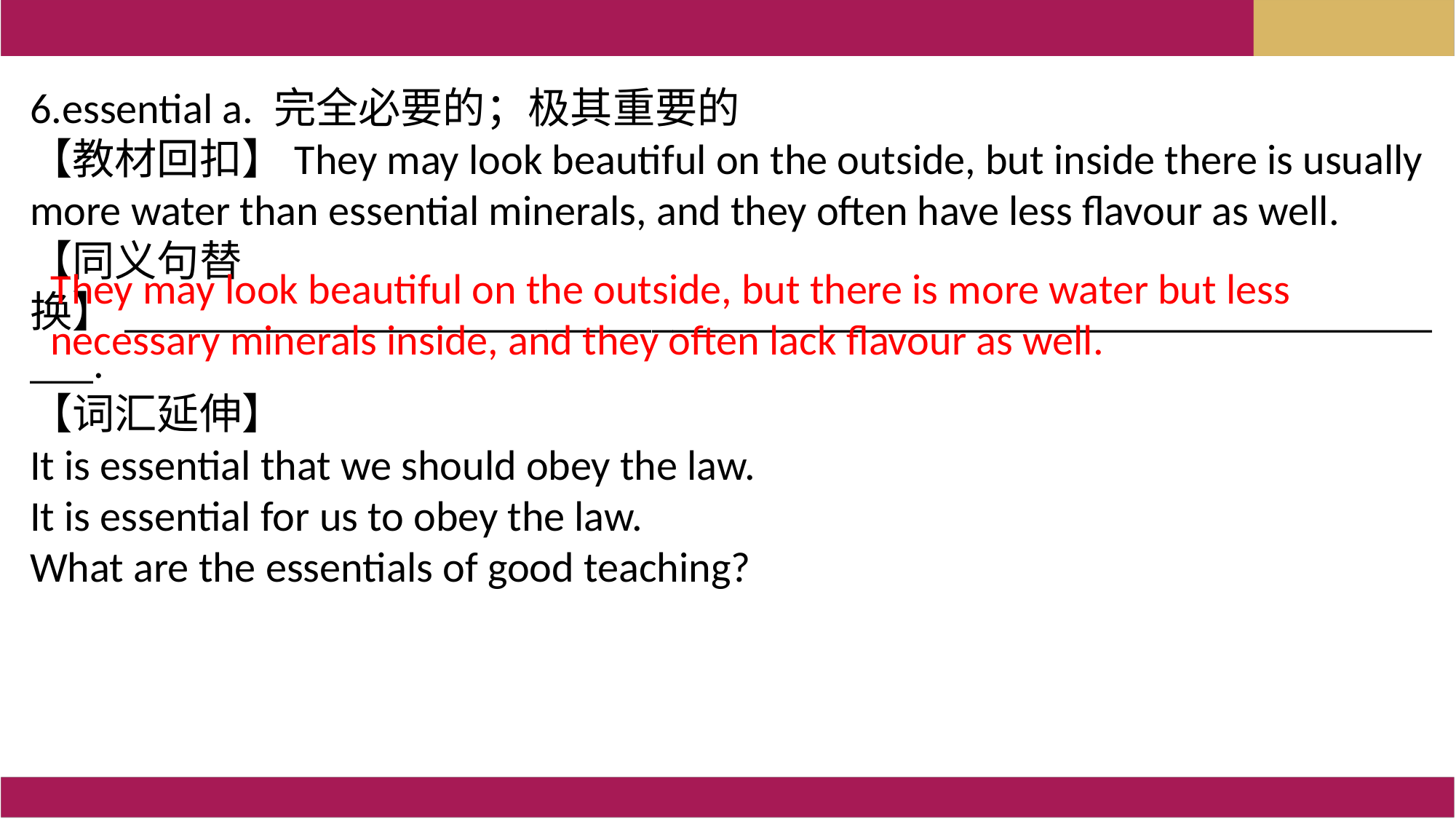

6.essential a. 完全必要的；极其重要的
【教材回扣】They may look beautiful on the outside, but inside there is usually more water than essential minerals, and they often have less flavour as well.
【同义句替换】_________________________________________________________________.
【词汇延伸】
It is essential that we should obey the law.
It is essential for us to obey the law.
What are the essentials of good teaching?
They may look beautiful on the outside, but there is more water but less necessary minerals inside, and they often lack flavour as well.